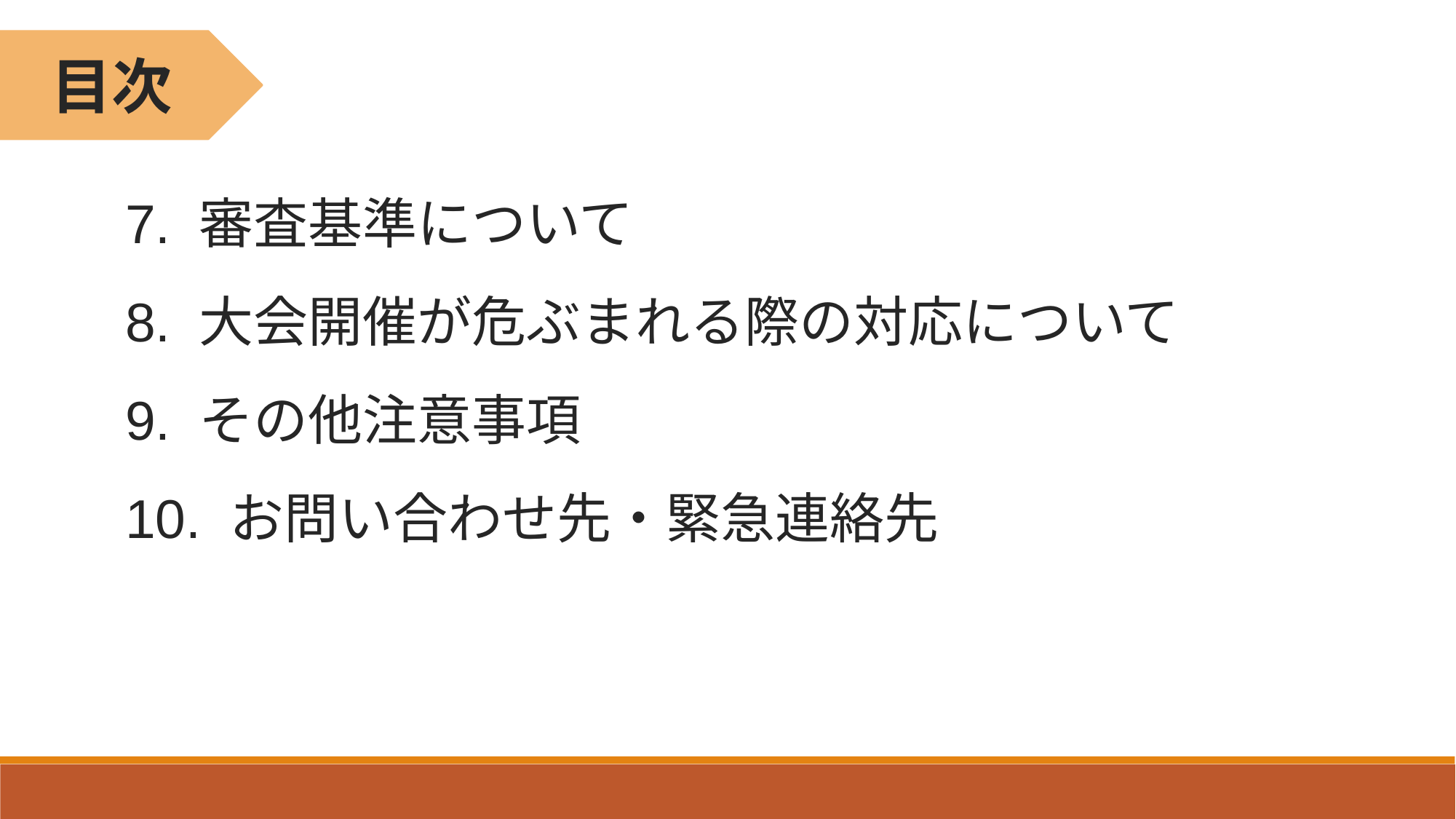

目次
7. 審査基準について
8. 大会開催が危ぶまれる際の対応について
9. その他注意事項
10. お問い合わせ先・緊急連絡先